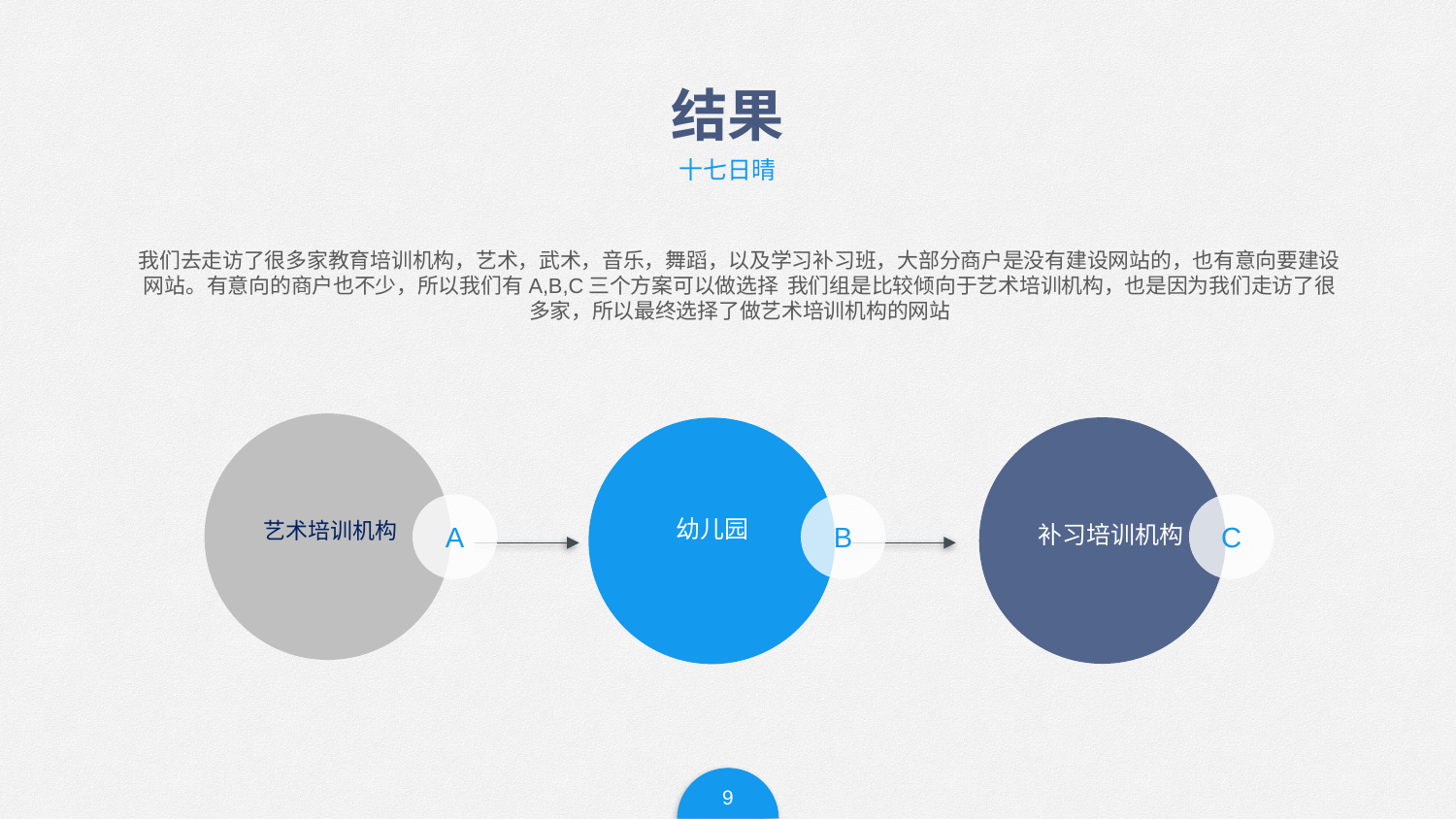

# 结果
十七日晴
我们去走访了很多家教育培训机构，艺术，武术，音乐，舞蹈，以及学习补习班，大部分商户是没有建设网站的，也有意向要建设网站。有意向的商户也不少，所以我们有A,B,C三个方案可以做选择  我们组是比较倾向于艺术培训机构，也是因为我们走访了很多家，所以最终选择了做艺术培训机构的网站

A
B
C
幼儿园
艺术培训机构
补习培训机构
9